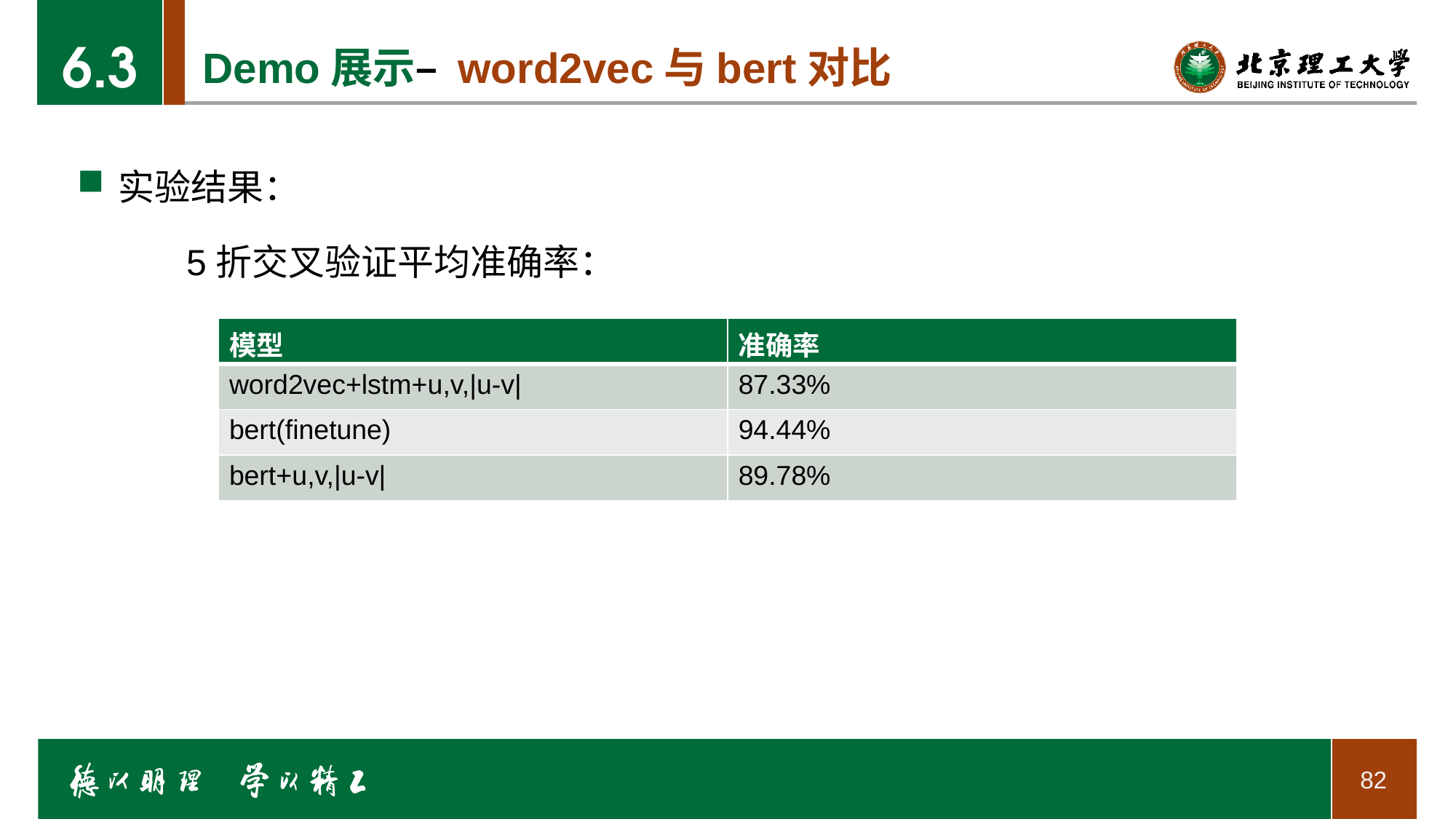

6.3
# Demo展示– word2vec与bert对比
实验结果：
	5折交叉验证平均准确率：

| 模型 | 准确率 |
| --- | --- |
| word2vec+lstm+u,v,|u-v| | 87.33% |
| bert(finetune) | 94.44% |
| bert+u,v,|u-v| | 89.78% |